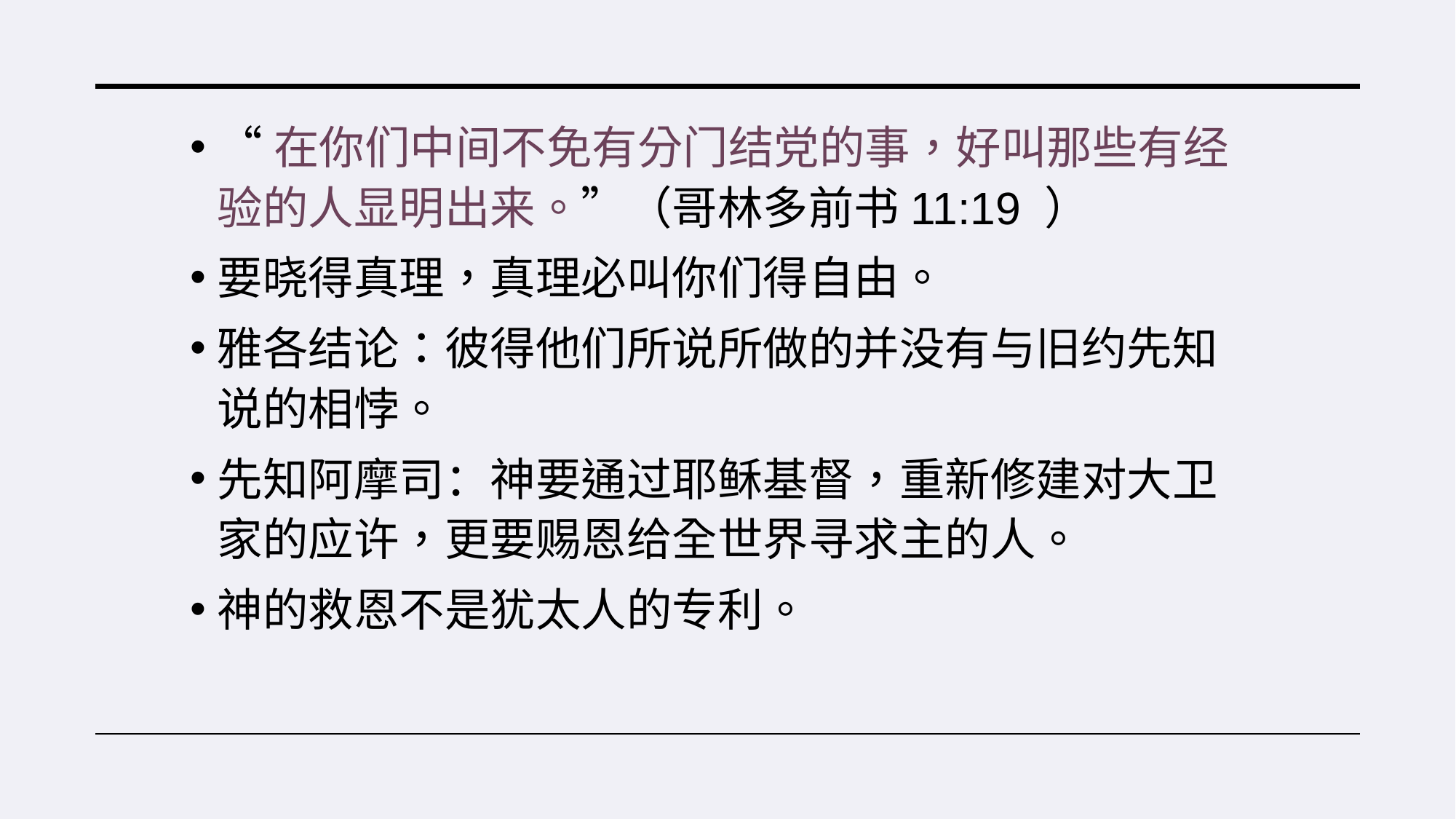

“在你们中间不免有分门结党的事，好叫那些有经验的人显明出来。”（哥林多前书11:19 ）
要晓得真理，真理必叫你们得自由。
雅各结论：彼得他们所说所做的并没有与旧约先知说的相悖。
先知阿摩司：神要通过耶稣基督，重新修建对大卫家的应许，更要赐恩给全世界寻求主的人。
神的救恩不是犹太人的专利。